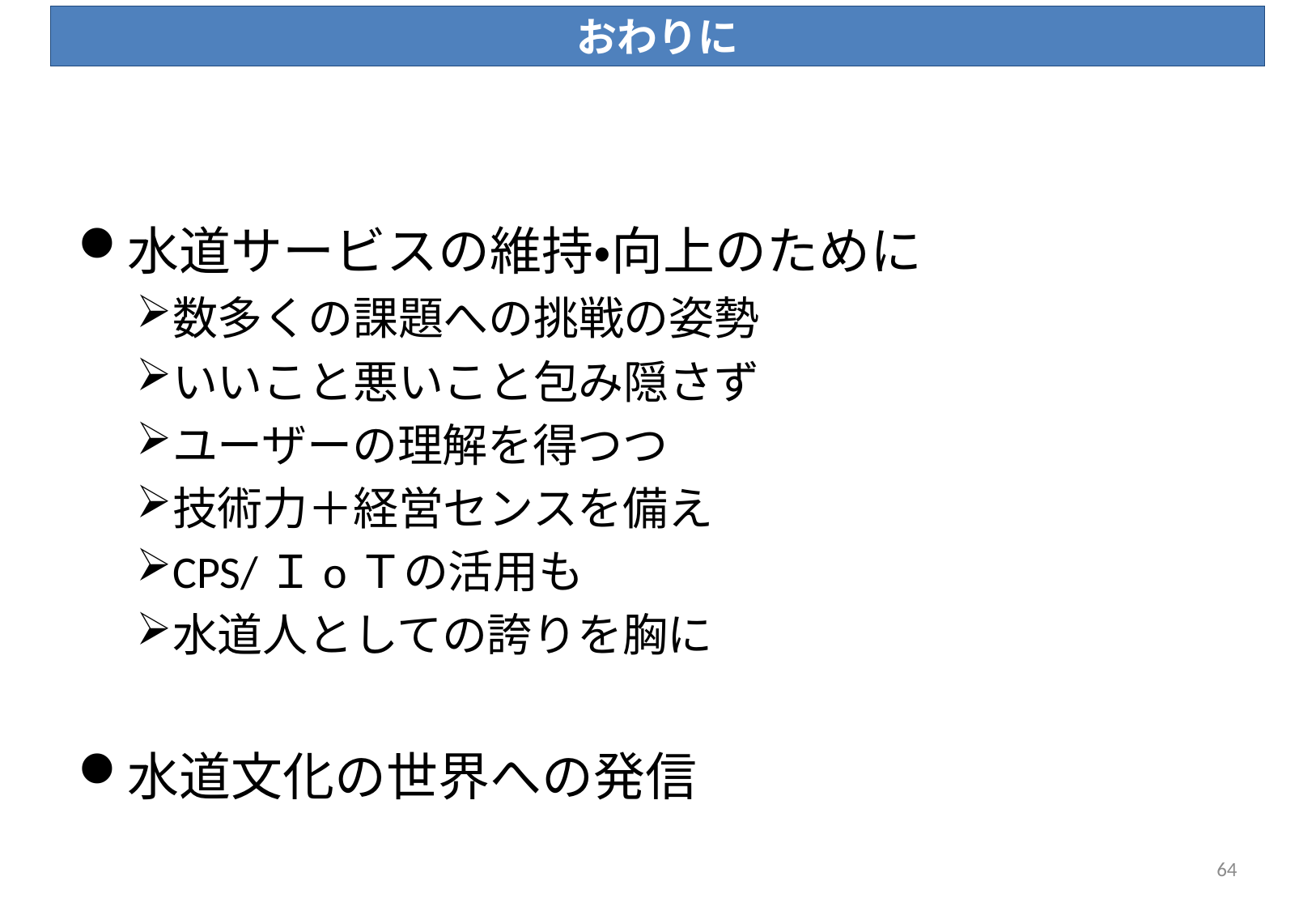

おわりに
水道サービスの維持・向上のために
数多くの課題への挑戦の姿勢
いいこと悪いこと包み隠さず
ユーザーの理解を得つつ
技術力＋経営センスを備え
CPS/ＩoＴの活用も
水道人としての誇りを胸に

水道文化の世界への発信

64